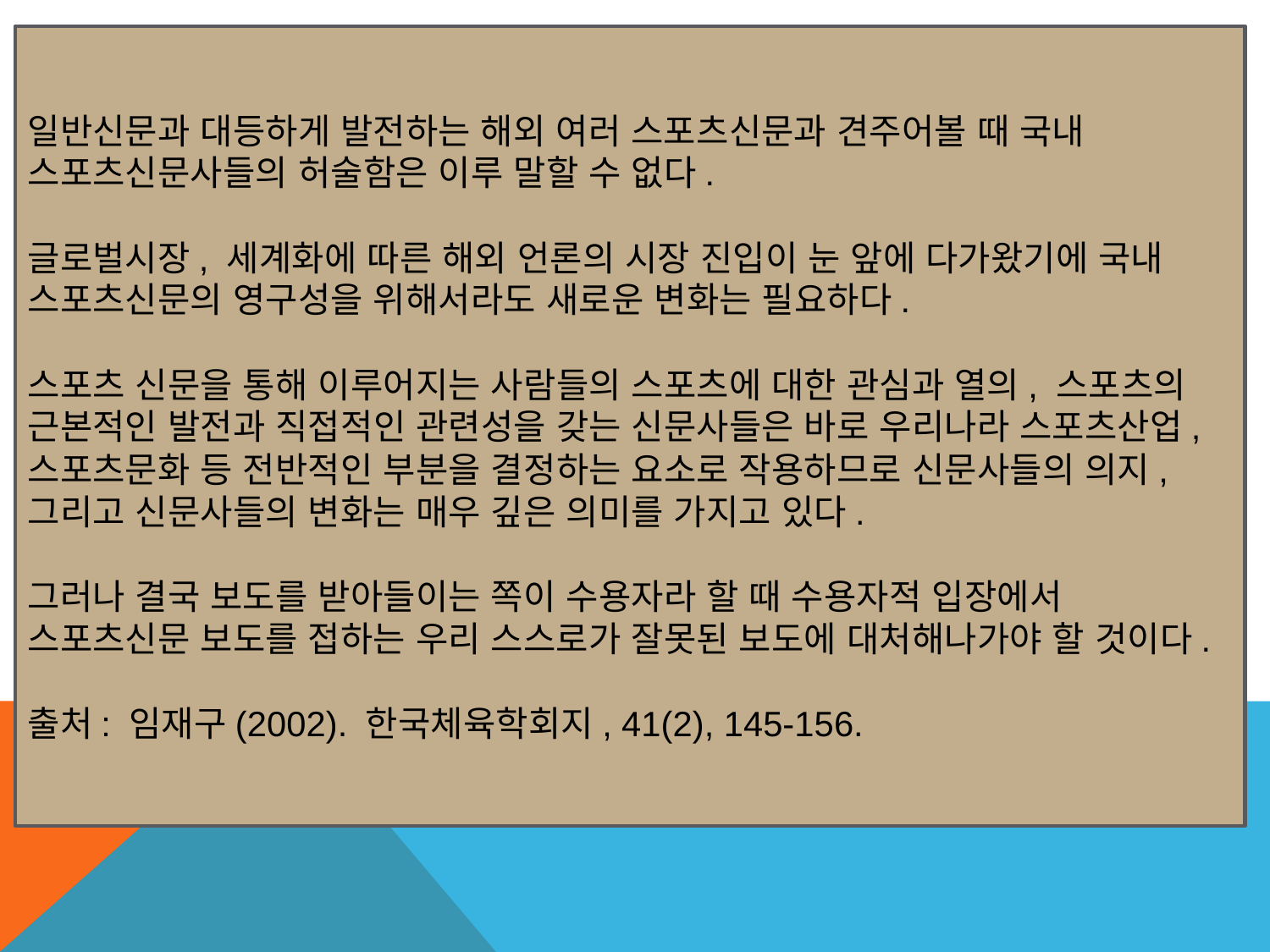

일반신문과 대등하게 발전하는 해외 여러 스포츠신문과 견주어볼 때 국내 스포츠신문사들의 허술함은 이루 말할 수 없다.

글로벌시장, 세계화에 따른 해외 언론의 시장 진입이 눈 앞에 다가왔기에 국내 스포츠신문의 영구성을 위해서라도 새로운 변화는 필요하다.

스포츠 신문을 통해 이루어지는 사람들의 스포츠에 대한 관심과 열의, 스포츠의 근본적인 발전과 직접적인 관련성을 갖는 신문사들은 바로 우리나라 스포츠산업, 스포츠문화 등 전반적인 부분을 결정하는 요소로 작용하므로 신문사들의 의지, 그리고 신문사들의 변화는 매우 깊은 의미를 가지고 있다.

그러나 결국 보도를 받아들이는 쪽이 수용자라 할 때 수용자적 입장에서 스포츠신문 보도를 접하는 우리 스스로가 잘못된 보도에 대처해나가야 할 것이다.

출처: 임재구(2002). 한국체육학회지, 41(2), 145-156.